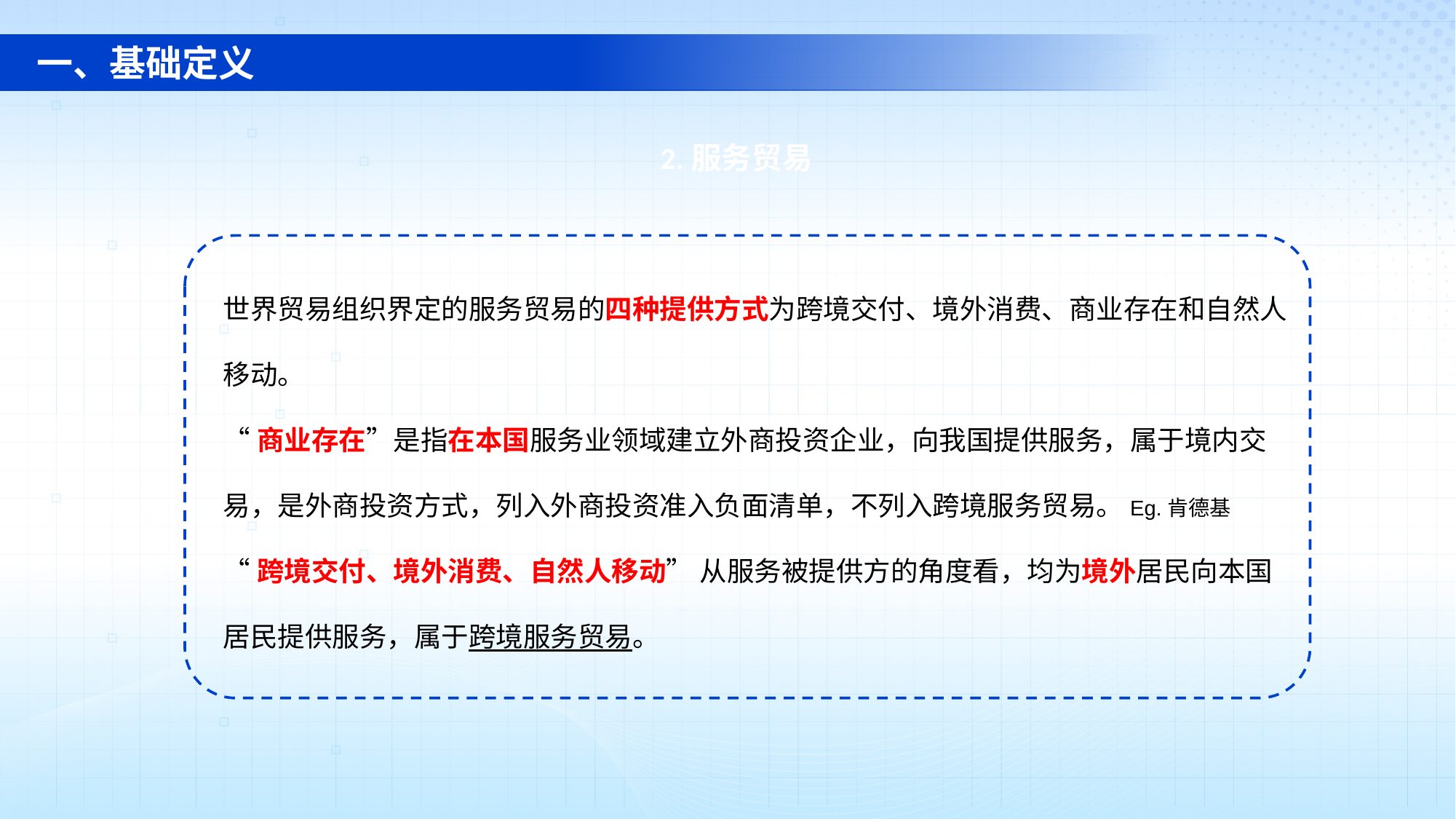

一、基础定义

2.服务贸易

世界贸易组织界定的服务贸易的四种提供方式为跨境交付、境外消费、商业存在和自然人移动。
“商业存在”是指在本国服务业领域建立外商投资企业，向我国提供服务，属于境内交易，是外商投资方式，列入外商投资准入负面清单，不列入跨境服务贸易。Eg.肯德基
“跨境交付、境外消费、自然人移动” 从服务被提供方的角度看，均为境外居民向本国居民提供服务，属于跨境服务贸易。